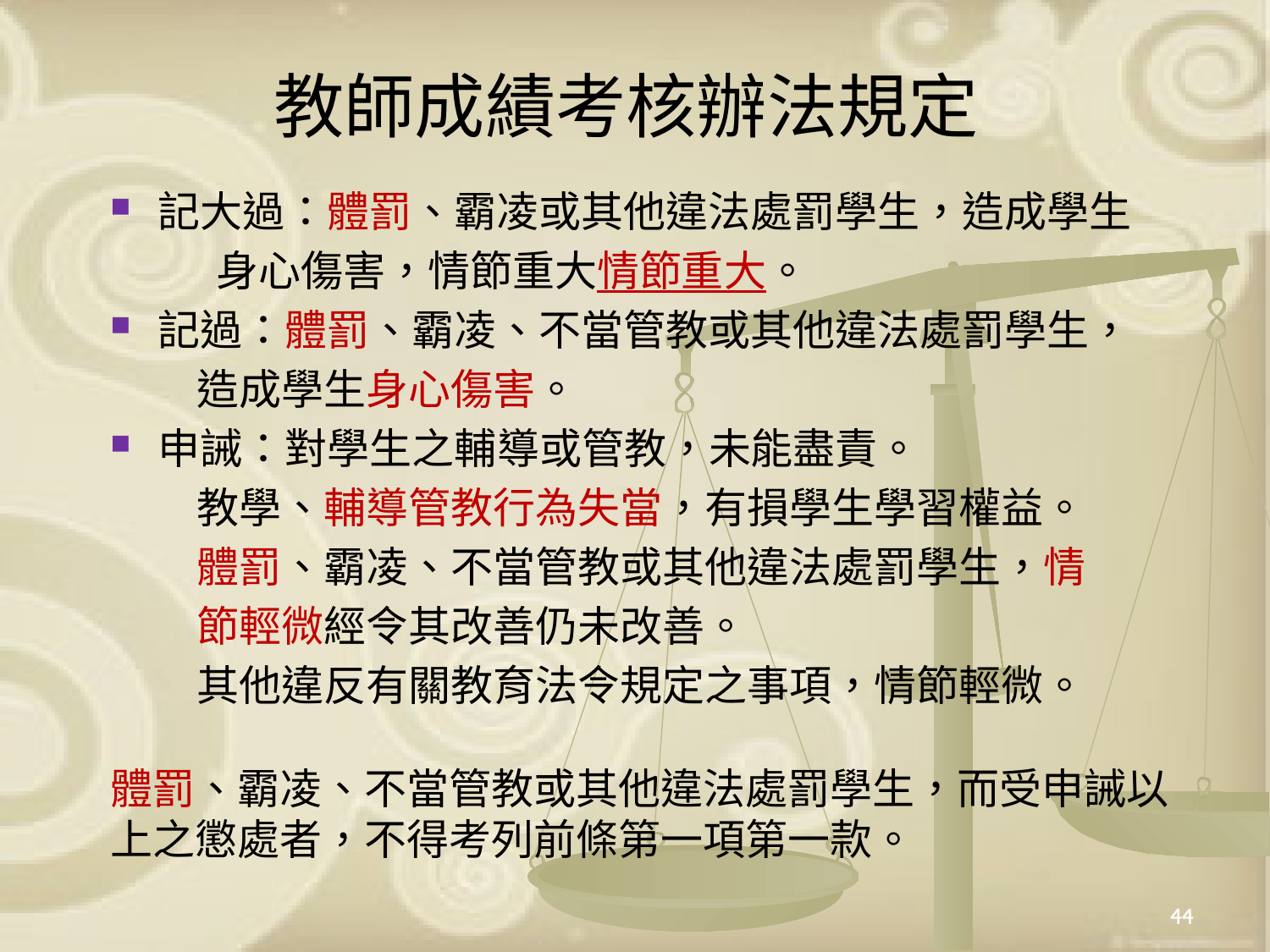

# 教師成績考核辦法規定
記大過：體罰、霸凌或其他違法處罰學生，造成學生
          身心傷害，情節重大情節重大。
記過：體罰、霸凌、不當管教或其他違法處罰學生，
        造成學生身心傷害。
申誡：對學生之輔導或管教，未能盡責。
        教學、輔導管教行為失當，有損學生學習權益。
        體罰、霸凌、不當管教或其他違法處罰學生，情
        節輕微經令其改善仍未改善。
        其他違反有關教育法令規定之事項，情節輕微。

體罰、霸凌、不當管教或其他違法處罰學生，而受申誡以上之懲處者，不得考列前條第一項第一款。
44